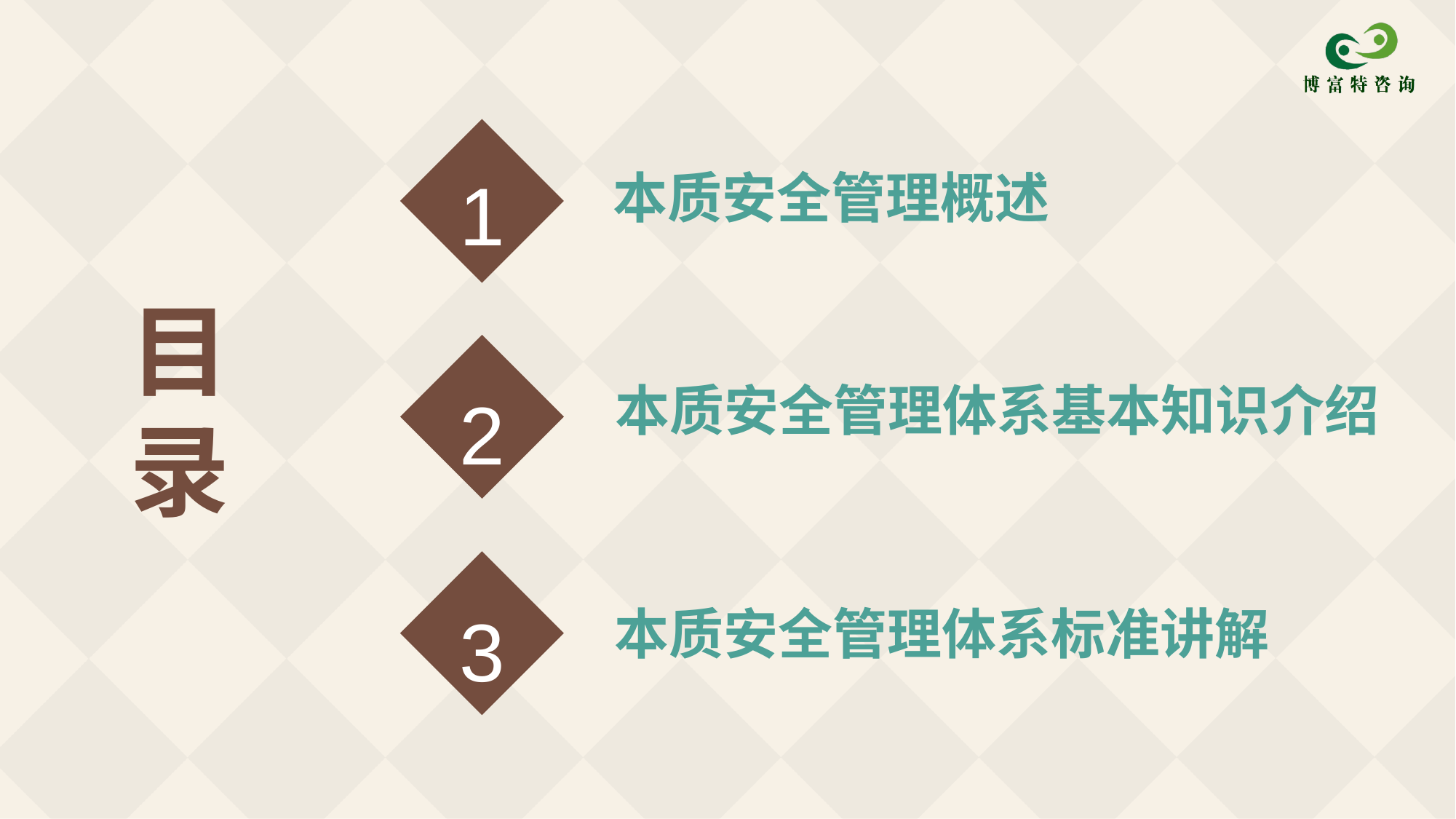

本质安全管理概述
1
目
录

本质安全管理体系基本知识介绍
2

3
本质安全管理体系标准讲解